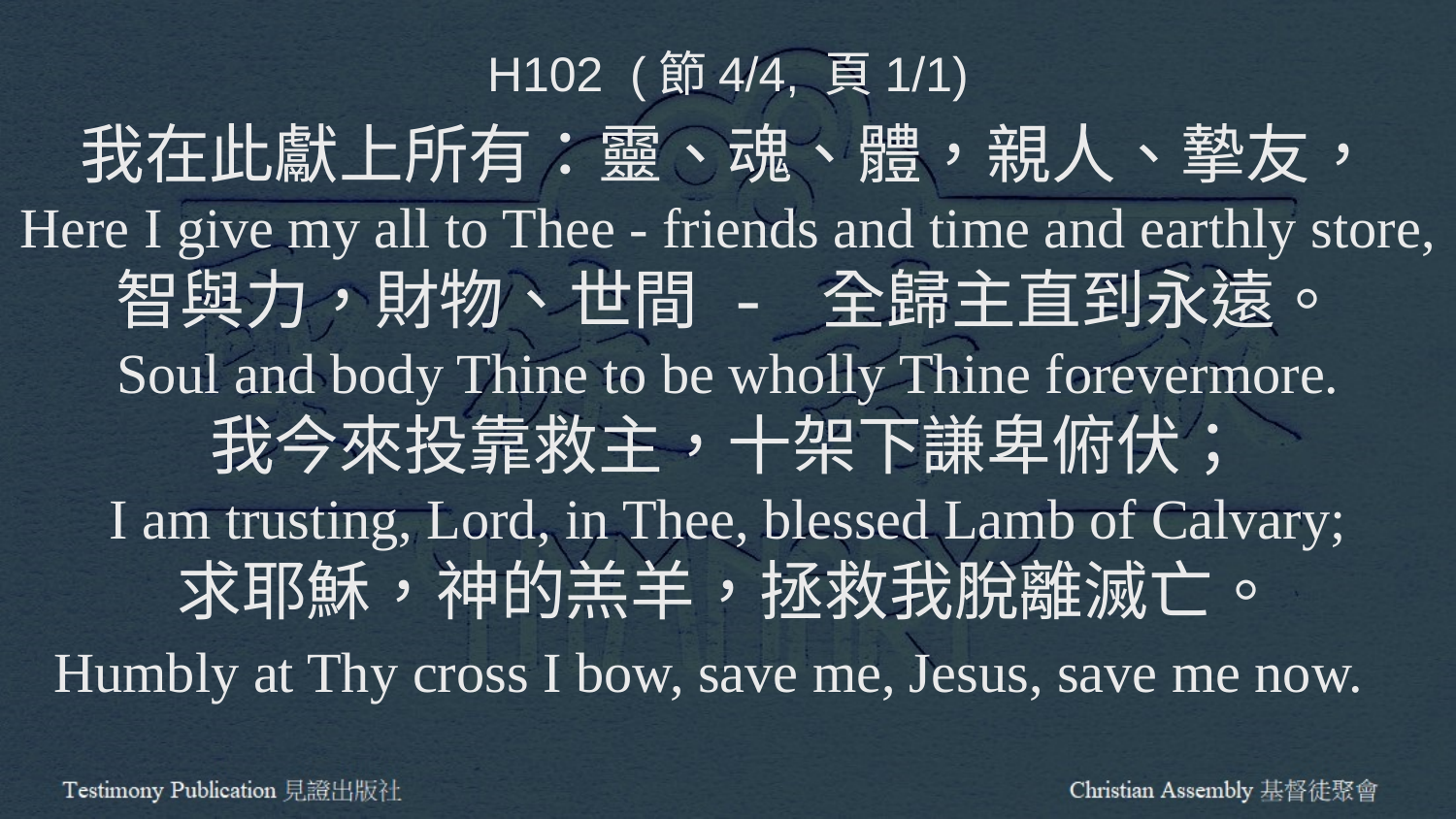

H102  (節4/4, 頁1/1)
我在此獻上所有：靈、魂、體，親人、摯友，
Here I give my all to Thee - friends and time and earthly store,
智與力，財物、世間 - 全歸主直到永遠。
Soul and body Thine to be wholly Thine forevermore.
我今來投靠救主，十架下謙卑俯伏；
I am trusting, Lord, in Thee, blessed Lamb of Calvary;
求耶穌，神的羔羊，拯救我脫離滅亡。
Humbly at Thy cross I bow, save me, Jesus, save me now.